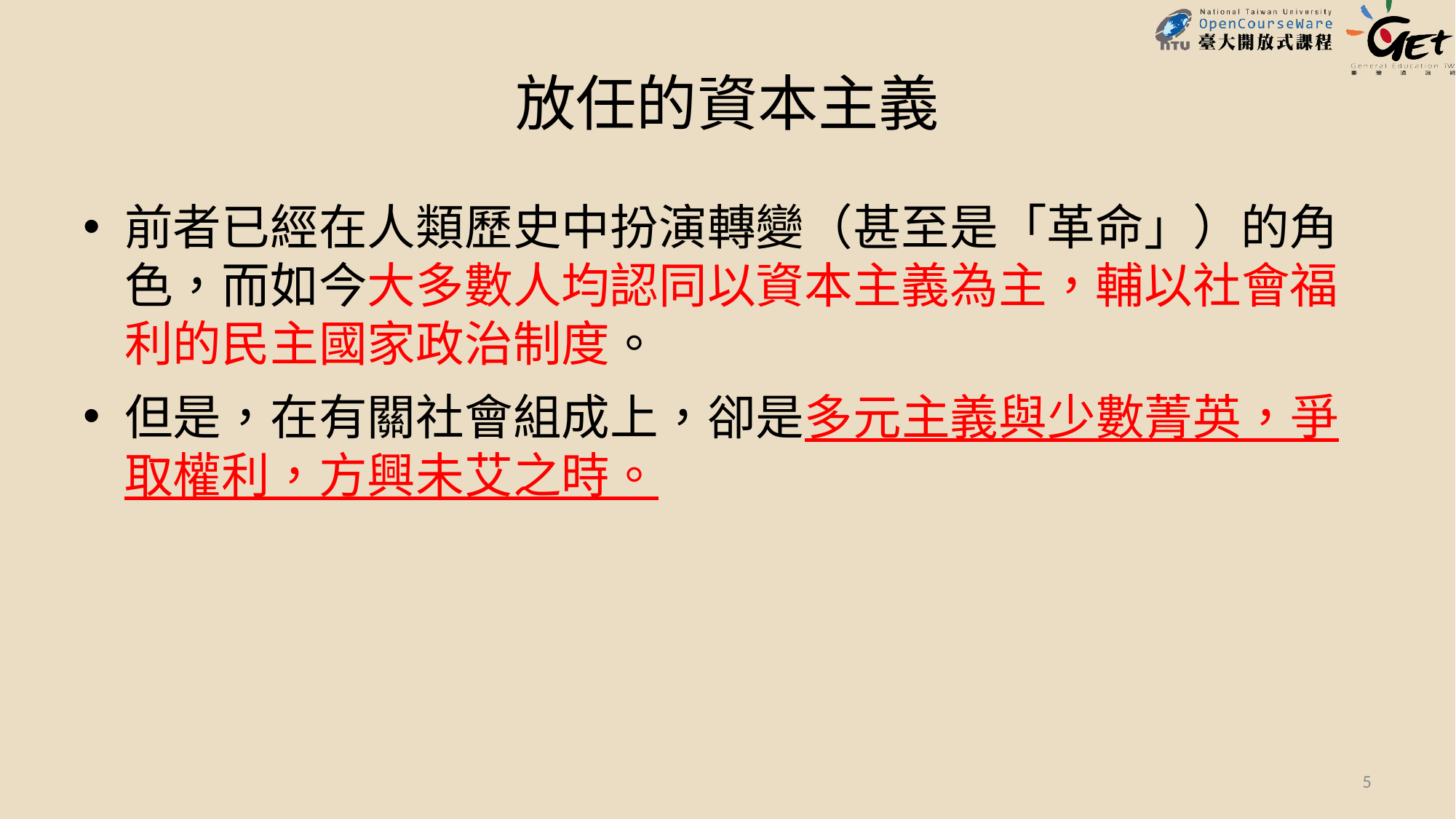

# 放任的資本主義
前者已經在人類歷史中扮演轉變（甚至是「革命」）的角色，而如今大多數人均認同以資本主義為主，輔以社會福利的民主國家政治制度。
但是，在有關社會組成上，卻是多元主義與少數菁英，爭取權利，方興未艾之時。
5